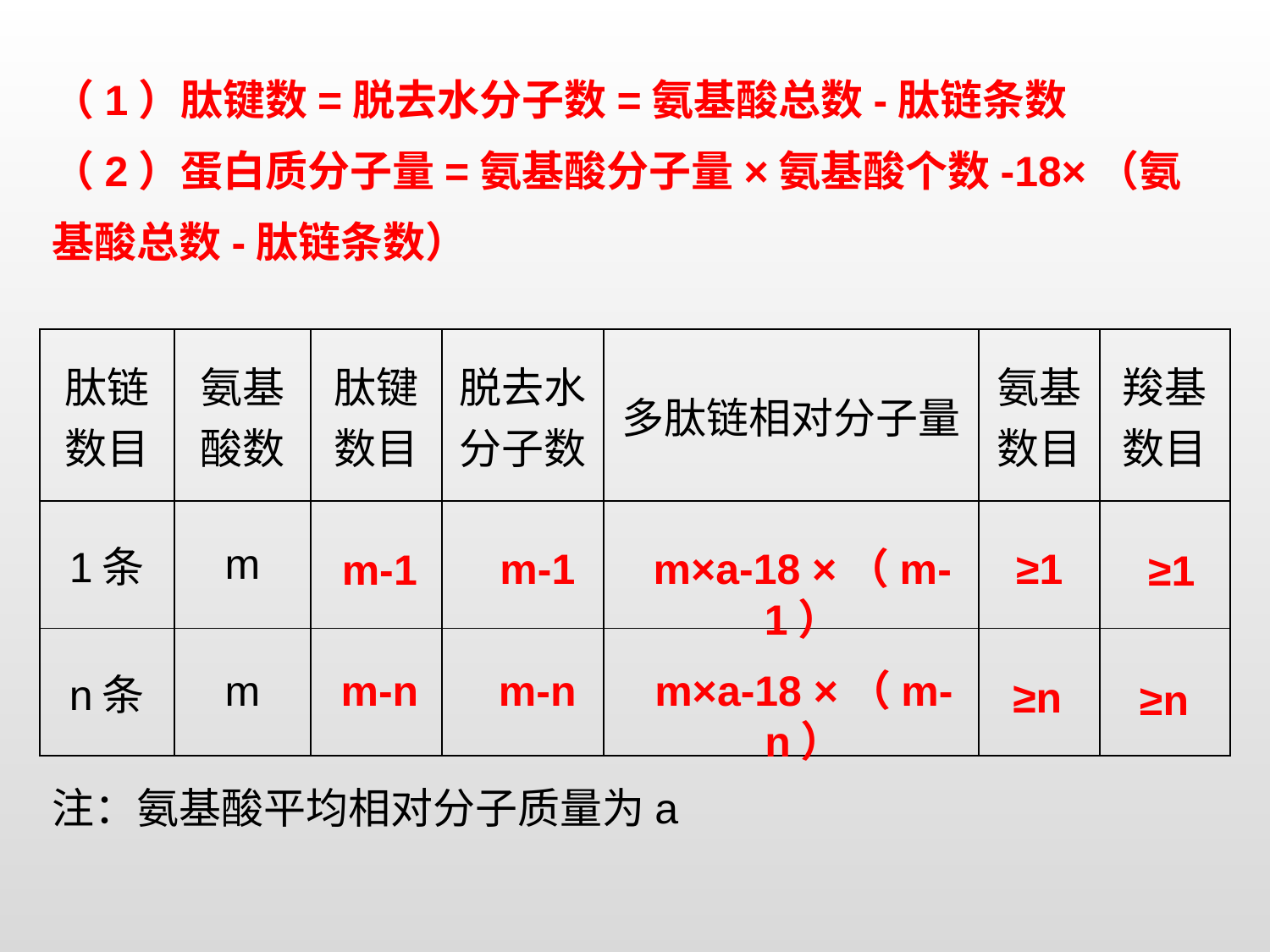

（1）肽键数=脱去水分子数=氨基酸总数-肽链条数
（2）蛋白质分子量=氨基酸分子量×氨基酸个数-18×（氨基酸总数-肽链条数）
| 肽链数目 | 氨基酸数 | 肽键数目 | 脱去水分子数 | 多肽链相对分子量 | 氨基数目 | 羧基数目 |
| --- | --- | --- | --- | --- | --- | --- |
| 1条 | m |  |  |  |  |  |
| n条 | m |  |  |  |  |  |
≥1
m×a-18 ×（m-1）
m-1
m-1
≥1
m×a-18 ×（m-n）
m-n
m-n
≥n
≥n
注：氨基酸平均相对分子质量为a